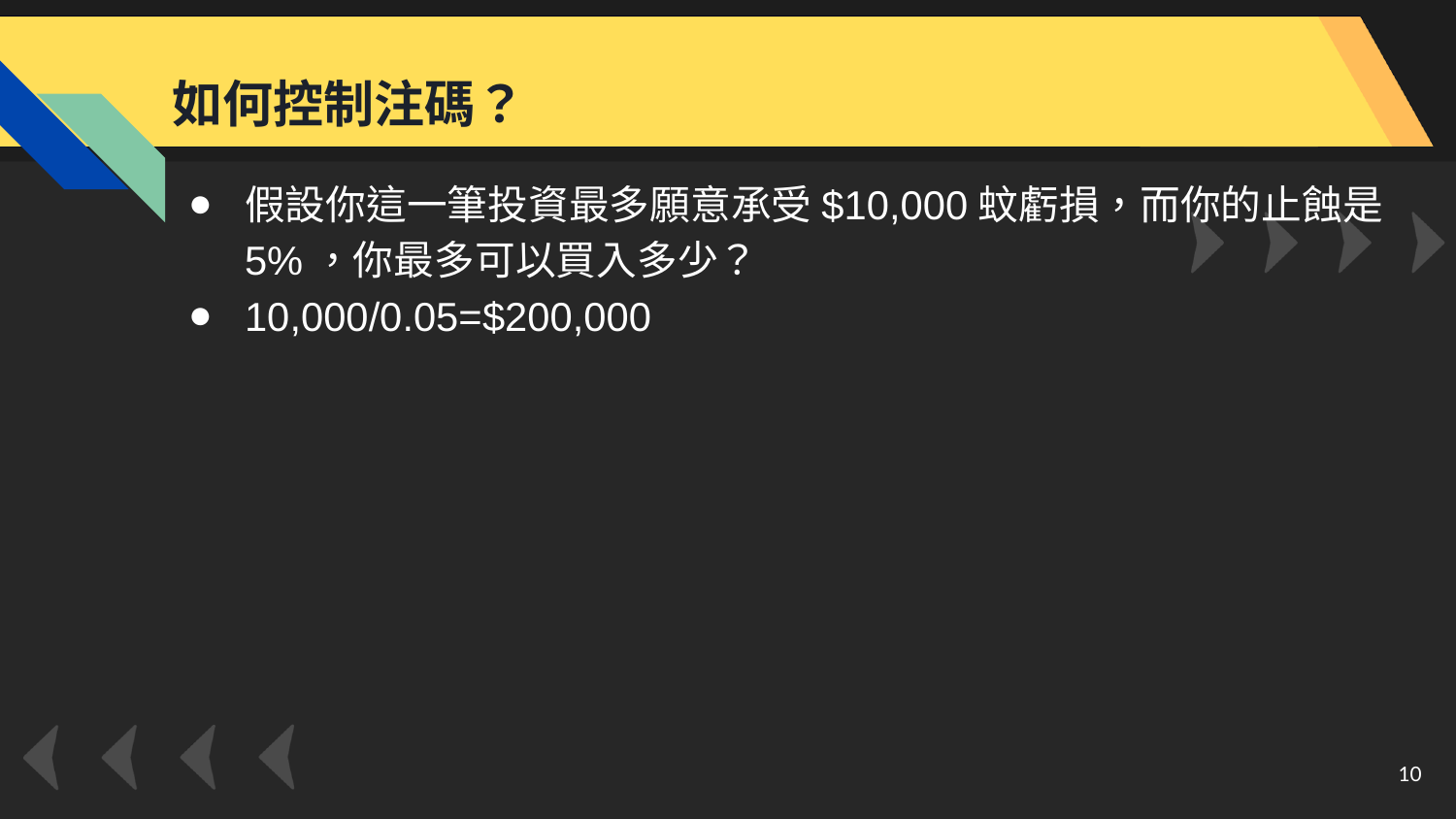

如何控制注碼？

假設你這一筆投資最多願意承受$10,000蚊虧損，而你的止蝕是5%，你最多可以買入多少？
10,000/0.05=$200,000

10